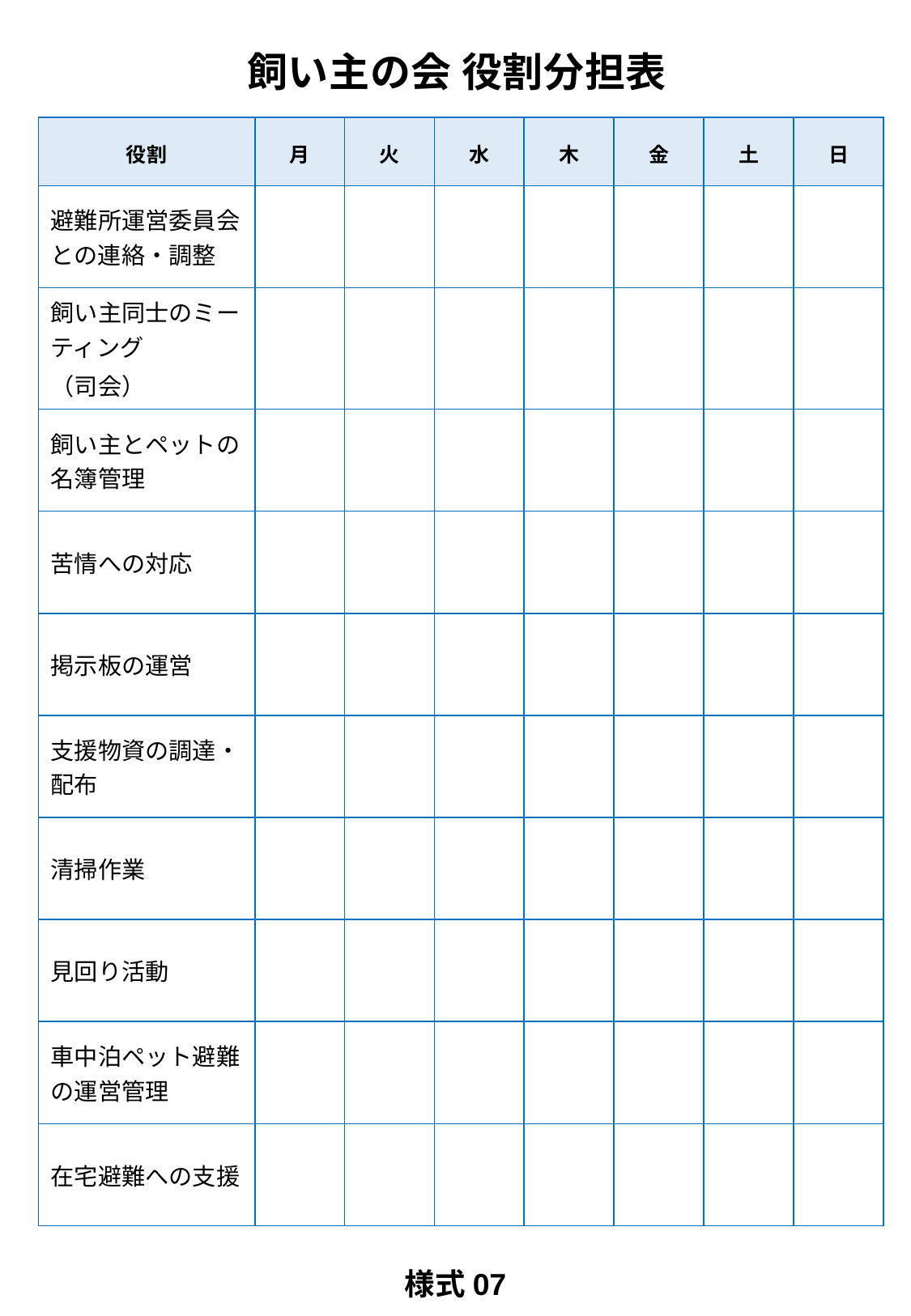

飼い主の会 役割分担表
| 役割 | 月 | 火 | 水 | 木 | 金 | 土 | 日 |
| --- | --- | --- | --- | --- | --- | --- | --- |
| 避難所運営委員会との連絡・調整 |  |  |  |  |  |  |  |
| 飼い主同士のミーティング （司会） |  |  |  |  |  |  |  |
| 飼い主とペットの名簿管理 |  |  |  |  |  |  |  |
| 苦情への対応 |  |  |  |  |  |  |  |
| 掲示板の運営 |  |  |  |  |  |  |  |
| 支援物資の調達・配布 |  |  |  |  |  |  |  |
| 清掃作業 |  |  |  |  |  |  |  |
| 見回り活動 |  |  |  |  |  |  |  |
| 車中泊ペット避難の運営管理 |  |  |  |  |  |  |  |
| 在宅避難への支援 |  |  |  |  |  |  |  |
様式07